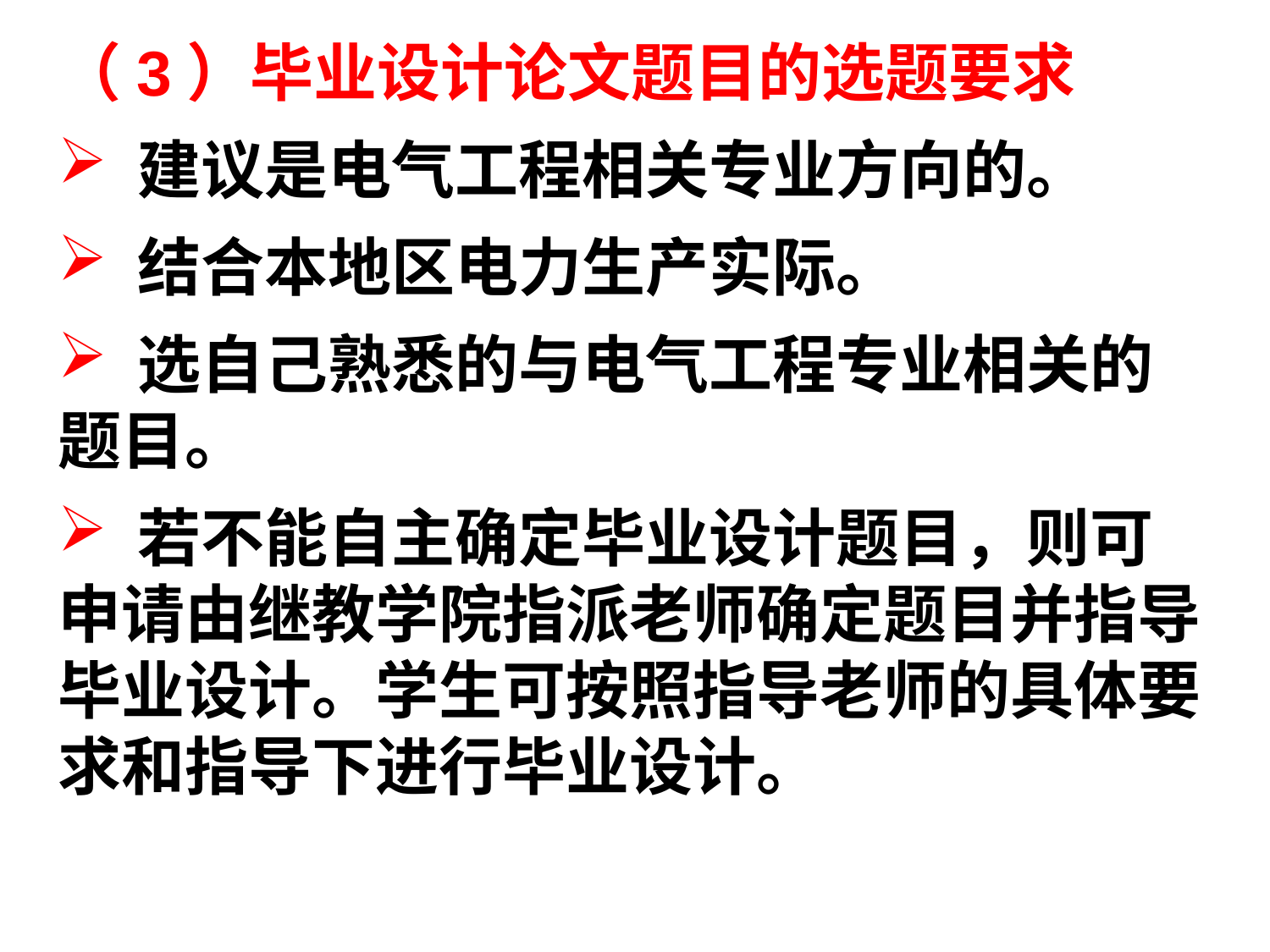

（3）毕业设计论文题目的选题要求
 建议是电气工程相关专业方向的。
 结合本地区电力生产实际。
 选自己熟悉的与电气工程专业相关的题目。
 若不能自主确定毕业设计题目，则可申请由继教学院指派老师确定题目并指导毕业设计。学生可按照指导老师的具体要求和指导下进行毕业设计。